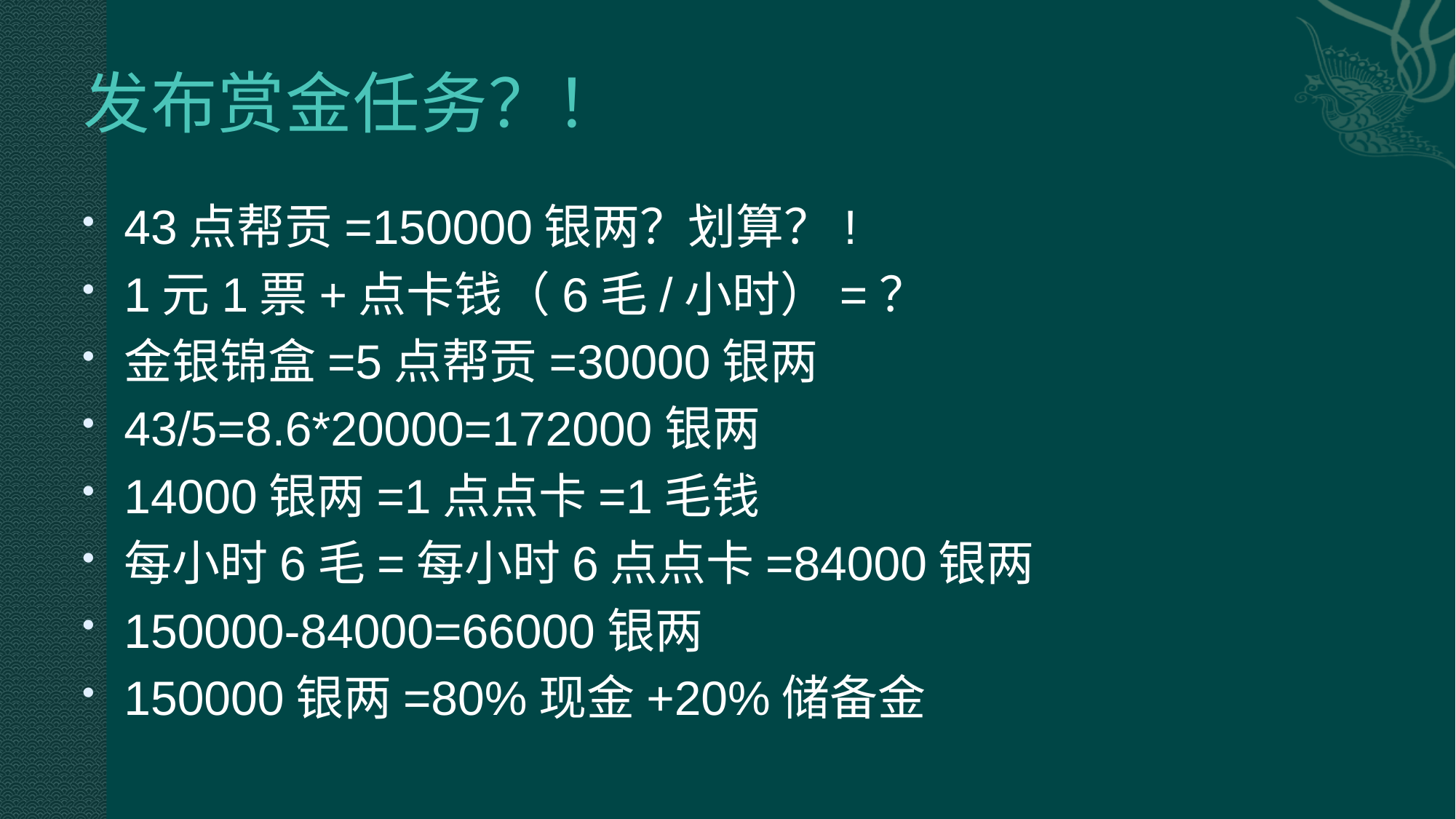

# 发布赏金任务？！
43点帮贡=150000银两？划算？!
1元1票+点卡钱（6毛/小时）=？
金银锦盒=5点帮贡=30000银两
43/5=8.6*20000=172000银两
14000银两=1点点卡=1毛钱
每小时6毛=每小时6点点卡=84000银两
150000-84000=66000银两
150000银两=80%现金+20%储备金